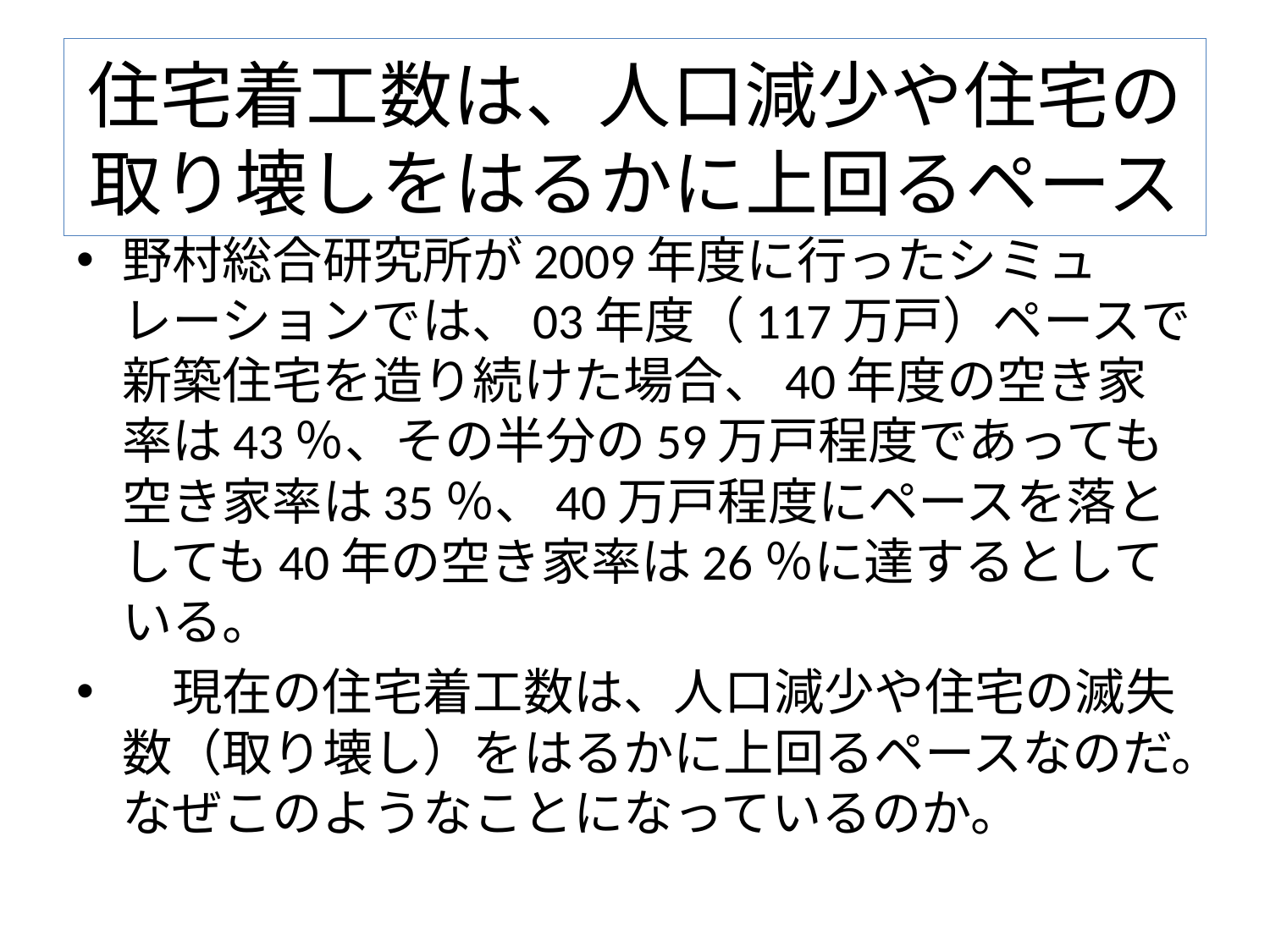

# 住宅着工数は、人口減少や住宅の取り壊しをはるかに上回るペース
野村総合研究所が2009年度に行ったシミュレーションでは、03年度（117万戸）ペースで新築住宅を造り続けた場合、40年度の空き家率は43％、その半分の59万戸程度であっても空き家率は35％、40万戸程度にペースを落としても40年の空き家率は26％に達するとしている。
　現在の住宅着工数は、人口減少や住宅の滅失数（取り壊し）をはるかに上回るペースなのだ。なぜこのようなことになっているのか。